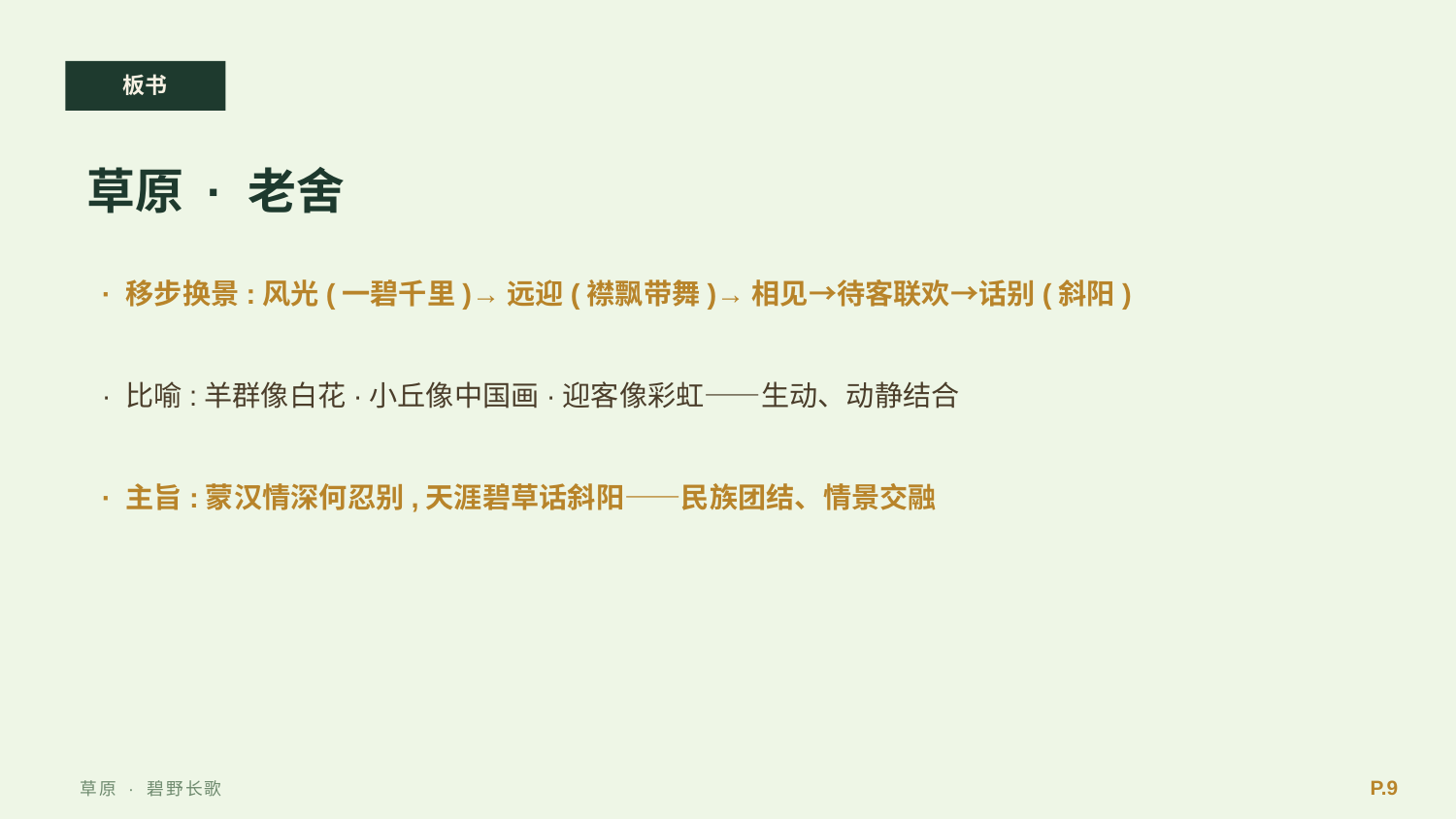

板书

草原 · 老舍
· 移步换景:风光(一碧千里)→远迎(襟飘带舞)→相见→待客联欢→话别(斜阳)
· 比喻:羊群像白花·小丘像中国画·迎客像彩虹——生动、动静结合
· 主旨:蒙汉情深何忍别,天涯碧草话斜阳——民族团结、情景交融
P.9
草原 · 碧野长歌